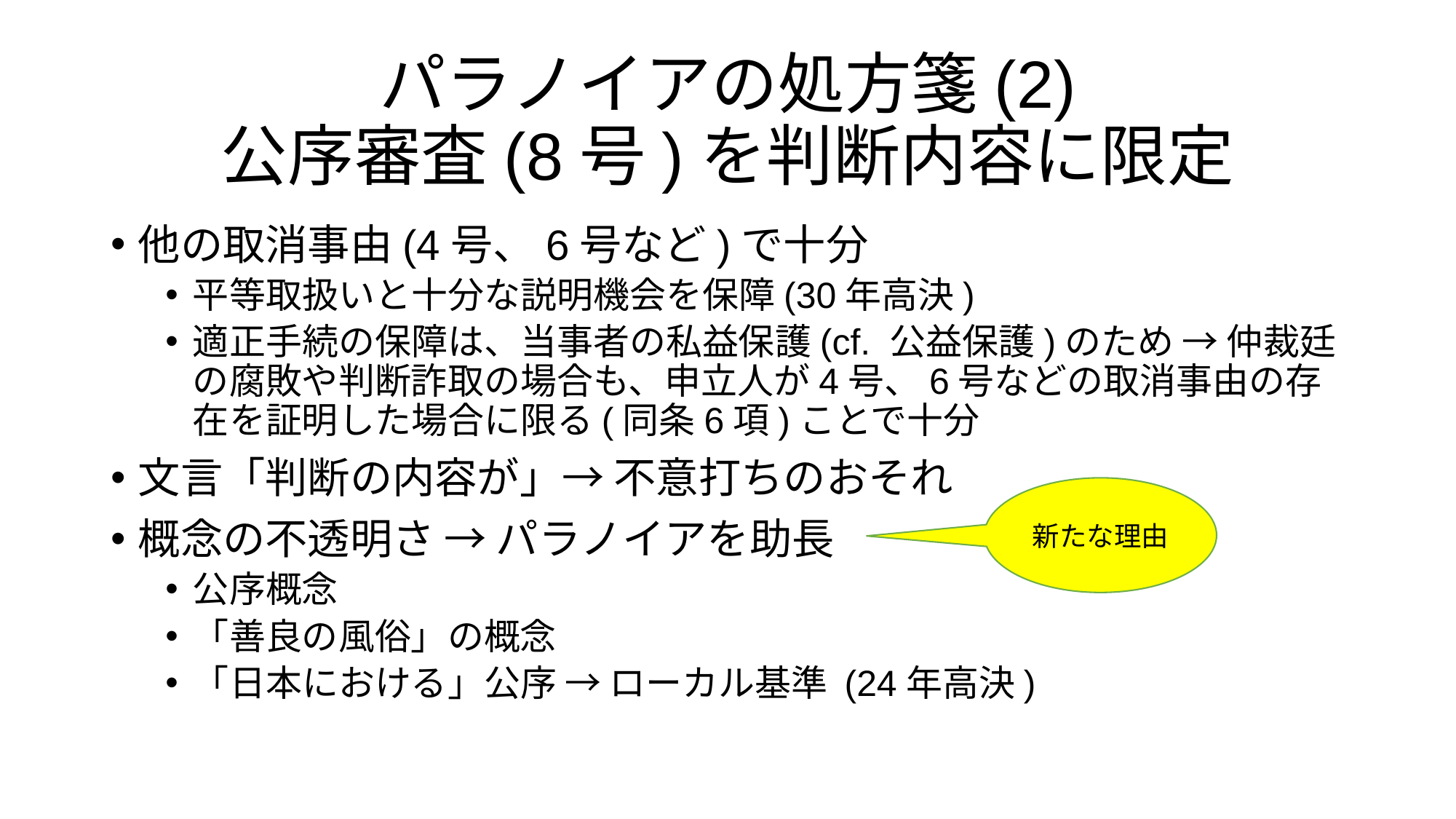

# パラノイアの処方箋(2) 公序審査(8号)を判断内容に限定
他の取消事由(4号、6号など)で十分
平等取扱いと十分な説明機会を保障(30年高決)
適正手続の保障は、当事者の私益保護(cf. 公益保護)のため → 仲裁廷の腐敗や判断詐取の場合も、申立人が4号、6号などの取消事由の存在を証明した場合に限る(同条6項)ことで十分
文言「判断の内容が」→ 不意打ちのおそれ
概念の不透明さ → パラノイアを助長
公序概念
「善良の風俗」の概念
「日本における」公序 → ローカル基準 (24年高決)

新たな理由